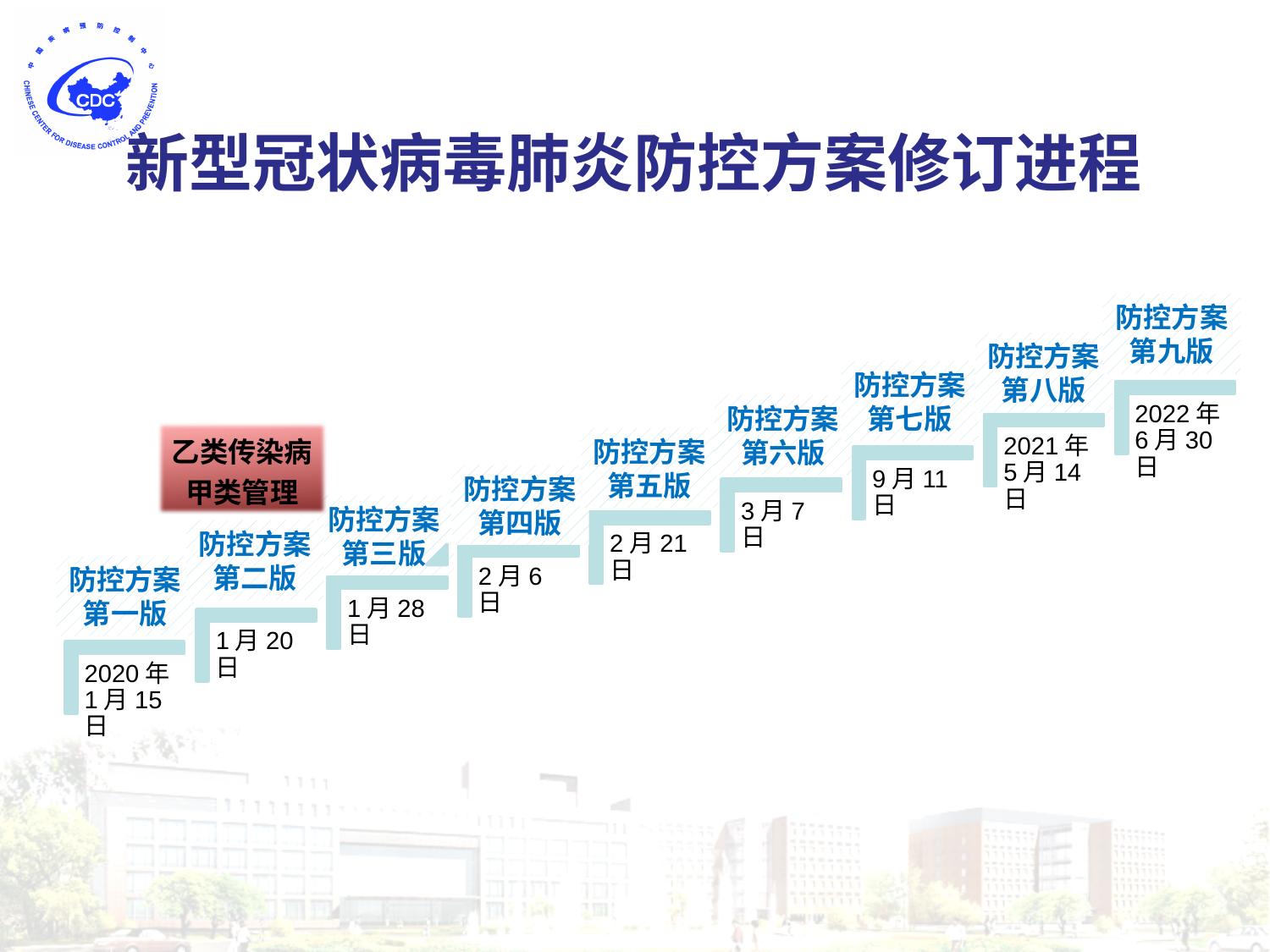

# 新型冠状病毒肺炎防控方案修订进程
2020年1月15日
1月20日
1月28日
2月6日
2月21日
3月7日
9月11日
2021年5月14日
2022年6月30日
防控方案
第九版
防控方案
第八版
防控方案
第七版
防控方案
第六版
乙类传染病
甲类管理
防控方案
第五版
防控方案
第四版
防控方案
第三版
防控方案
第二版
防控方案
第一版